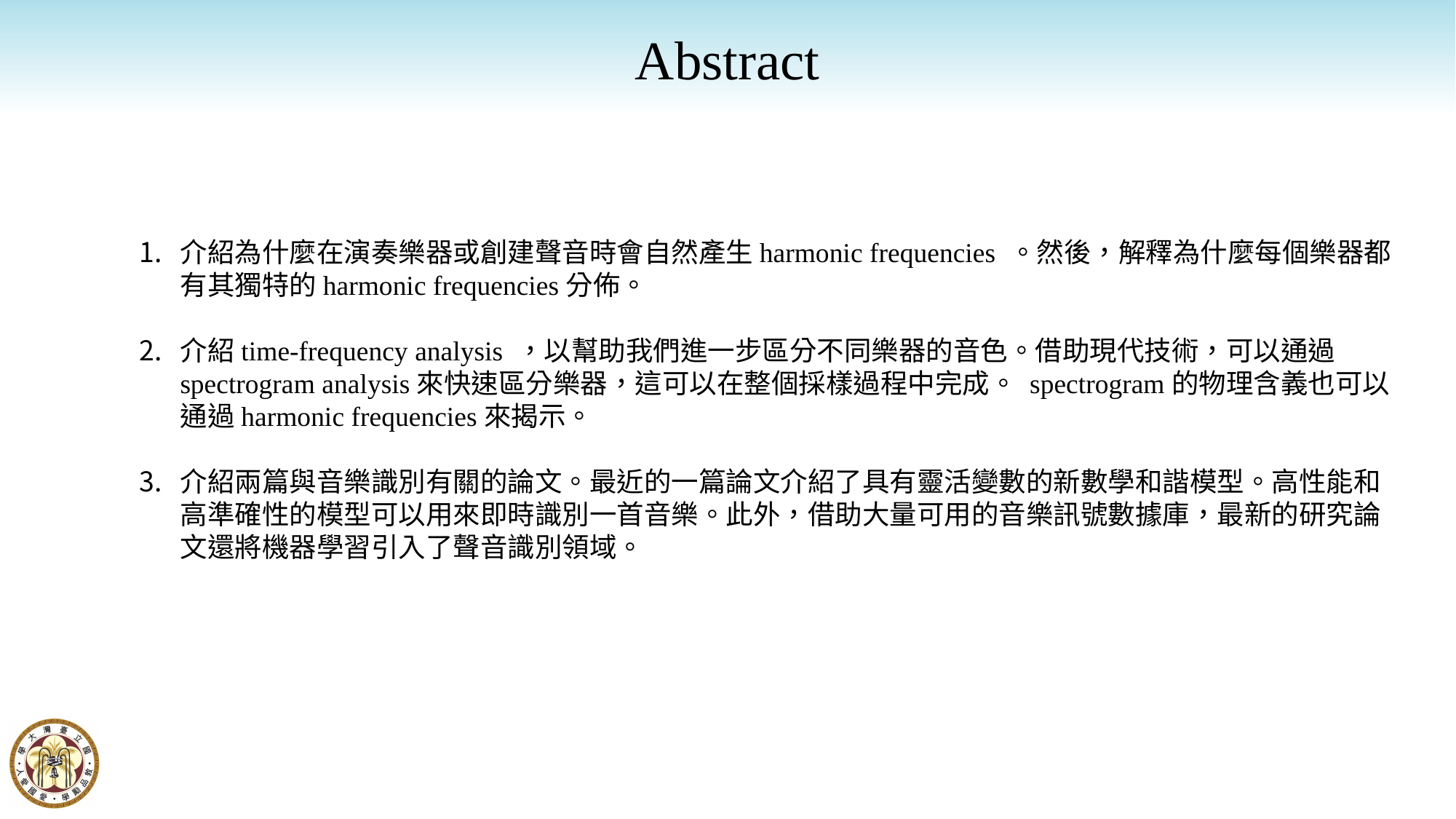

Abstract

介紹為什麼在演奏樂器或創建聲音時會自然產生harmonic frequencies 。然後，解釋為什麼每個樂器都有其獨特的harmonic frequencies分佈。

介紹time-frequency analysis ，以幫助我們進一步區分不同樂器的音色。借助現代技術，可以通過spectrogram analysis來快速區分樂器，這可以在整個採樣過程中完成。 spectrogram的物理含義也可以通過harmonic frequencies來揭示。

介紹兩篇與音樂識別有關的論文。最近的一篇論文介紹了具有靈活變數的新數學和諧模型。高性能和高準確性的模型可以用來即時識別一首音樂。此外，借助大量可用的音樂訊號數據庫，最新的研究論文還將機器學習引入了聲音識別領域。